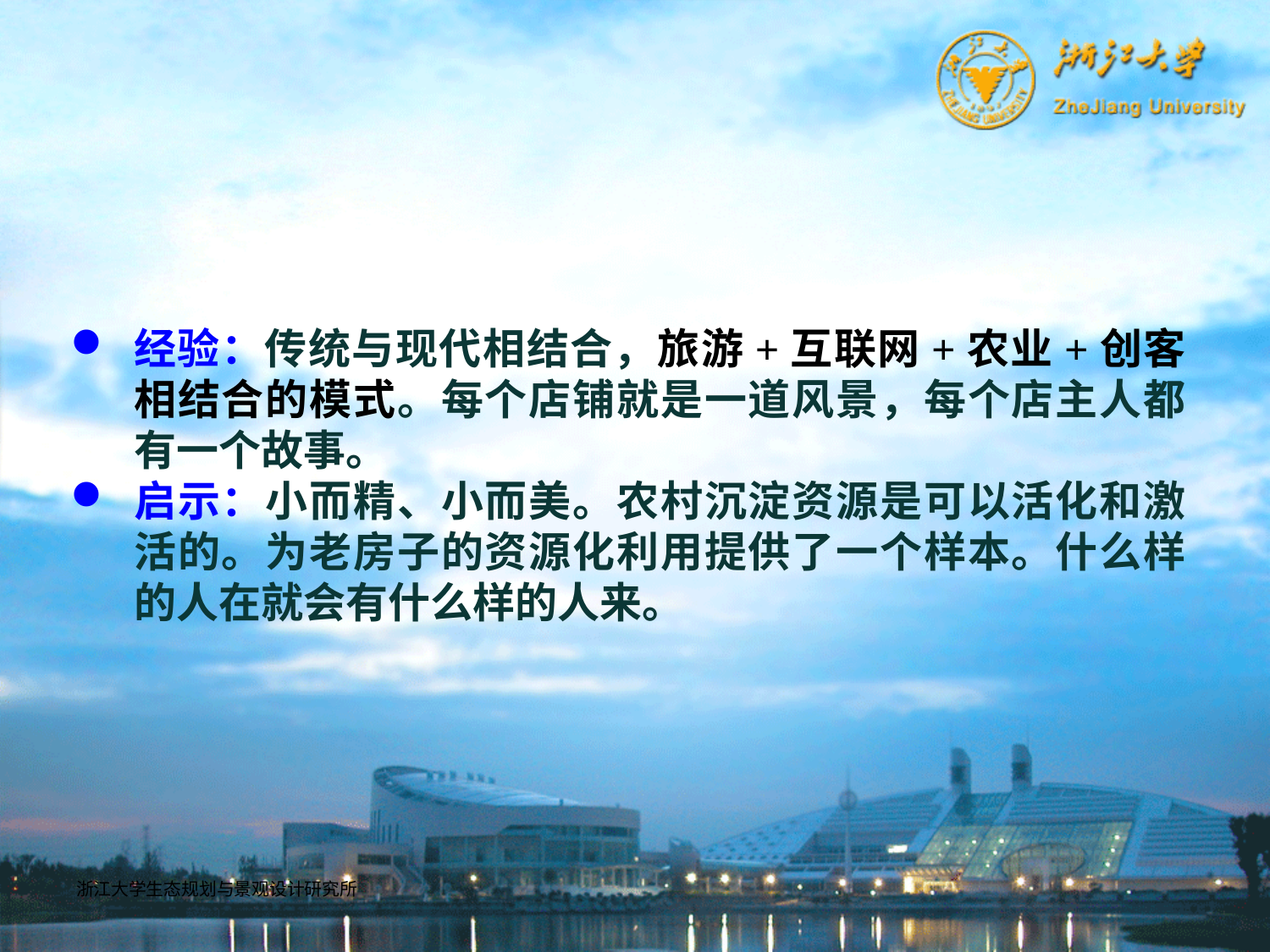

经验：传统与现代相结合，旅游+互联网+农业+创客相结合的模式。每个店铺就是一道风景，每个店主人都有一个故事。
启示：小而精、小而美。农村沉淀资源是可以活化和激活的。为老房子的资源化利用提供了一个样本。什么样的人在就会有什么样的人来。
浙江大学生态规划与景观设计研究所